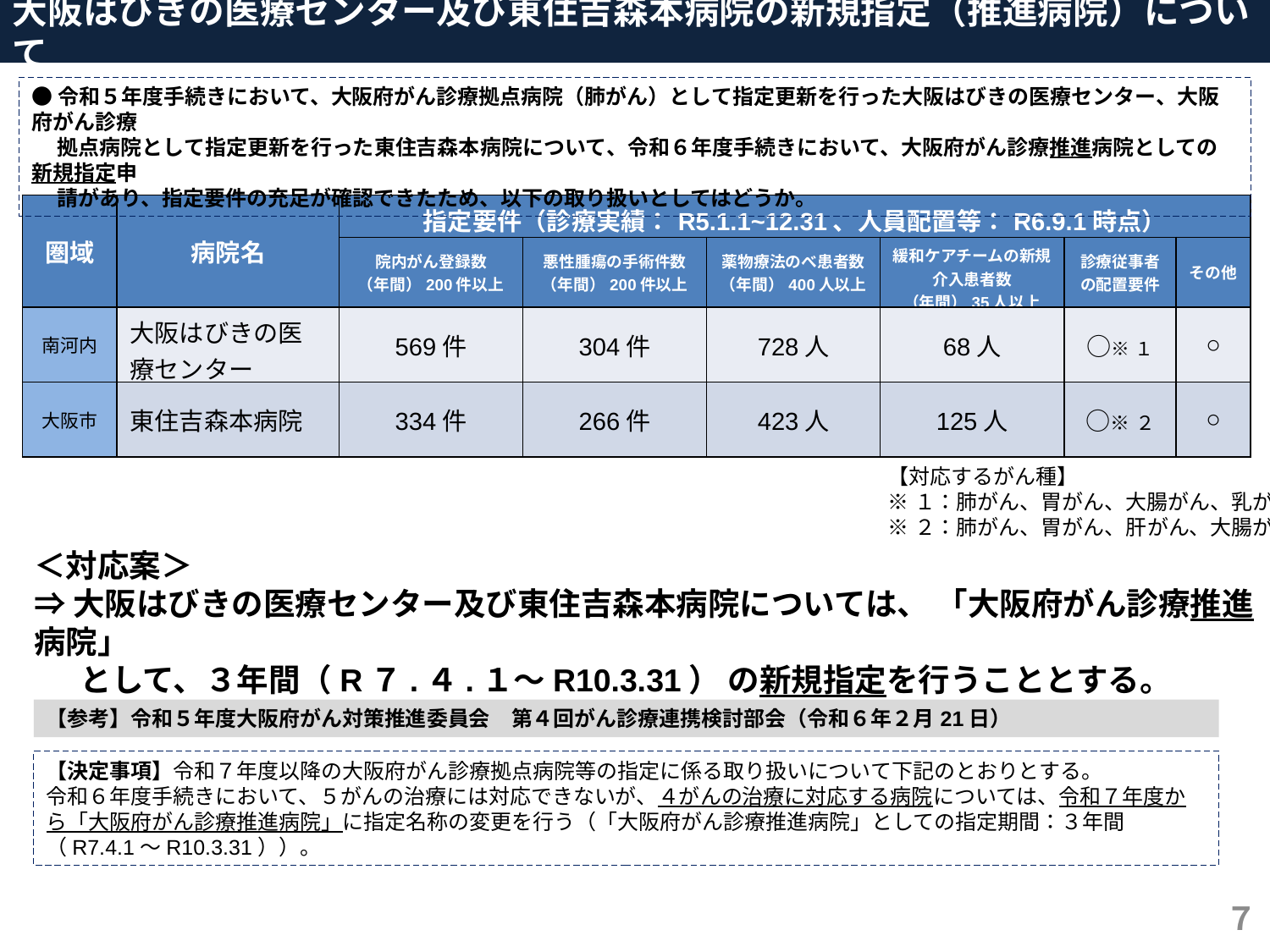

大阪はびきの医療センター及び東住吉森本病院の新規指定（推進病院）について
●令和５年度手続きにおいて、大阪府がん診療拠点病院（肺がん）として指定更新を行った大阪はびきの医療センター、大阪府がん診療
　 拠点病院として指定更新を行った東住吉森本病院について、令和６年度手続きにおいて、大阪府がん診療推進病院としての新規指定申
　 請があり、指定要件の充足が確認できたため、以下の取り扱いとしてはどうか。
| 圏域 | 病院名 | 指定要件（診療実績：R5.1.1~12.31、人員配置等：R6.9.1時点） |  |  |  |  |  |
| --- | --- | --- | --- | --- | --- | --- | --- |
|  |  | 院内がん登録数 （年間）200件以上 | 悪性腫瘍の手術件数 （年間）200件以上 | 薬物療法のべ患者数 （年間）400人以上 | 緩和ケアチームの新規 介入患者数 （年間）35人以上 | 診療従事者の配置要件 | その他 |
| 南河内 | 大阪はびきの医療センター | 569件 | 304件 | 728人 | 68人 | ○※１ | ○ |
| 大阪市 | 東住吉森本病院 | 334件 | 266件 | 423人 | 125人 | ○※２ | ○ |
【対応するがん種】
※１：肺がん、胃がん、大腸がん、乳がん
※２：肺がん、胃がん、肝がん、大腸がん
＜対応案＞
⇒ 大阪はびきの医療センター及び東住吉森本病院については、 「大阪府がん診療推進病院」
　  として、３年間（R７.４.１～R10.3.31） の新規指定を行うこととする。
【参考】令和５年度大阪府がん対策推進委員会　第４回がん診療連携検討部会（令和６年２月21日）
【決定事項】令和７年度以降の大阪府がん診療拠点病院等の指定に係る取り扱いについて下記のとおりとする。
令和６年度手続きにおいて、５がんの治療には対応できないが、４がんの治療に対応する病院については、令和７年度から「大阪府がん診療推進病院」に指定名称の変更を行う（「大阪府がん診療推進病院」としての指定期間：３年間（R7.4.1～R10.3.31））。
７